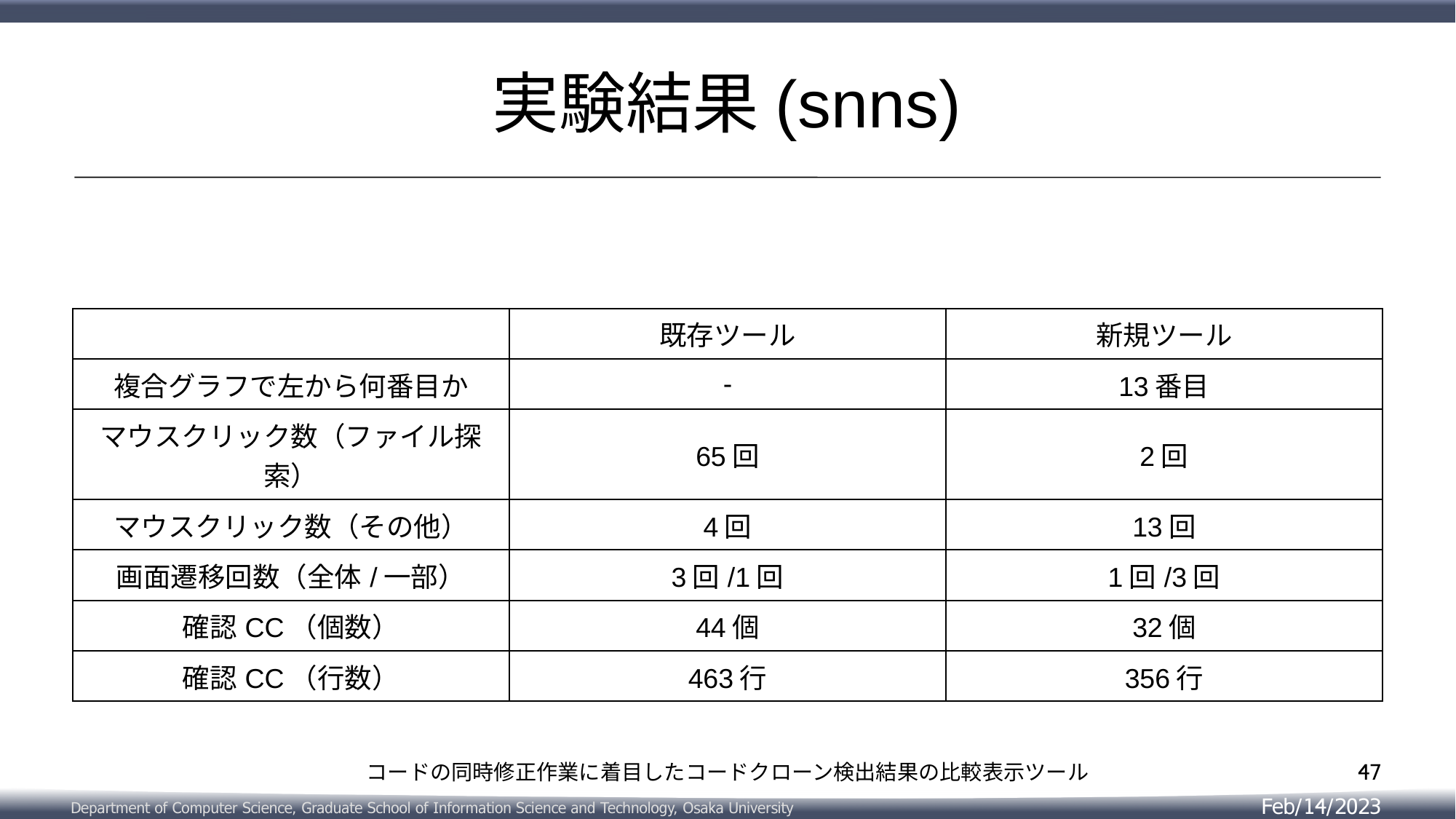

# 実験結果(snns)
|  | 既存ツール | 新規ツール |
| --- | --- | --- |
| 複合グラフで左から何番目か | - | 13番目 |
| マウスクリック数（ファイル探索） | 65回 | 2回 |
| マウスクリック数（その他） | 4回 | 13回 |
| 画面遷移回数（全体/一部） | 3回/1回 | 1回/3回 |
| 確認CC（個数） | 44個 | 32個 |
| 確認CC（行数） | 463行 | 356行 |
47
コードの同時修正作業に着目したコードクローン検出結果の比較表示ツール
Feb/14/2023